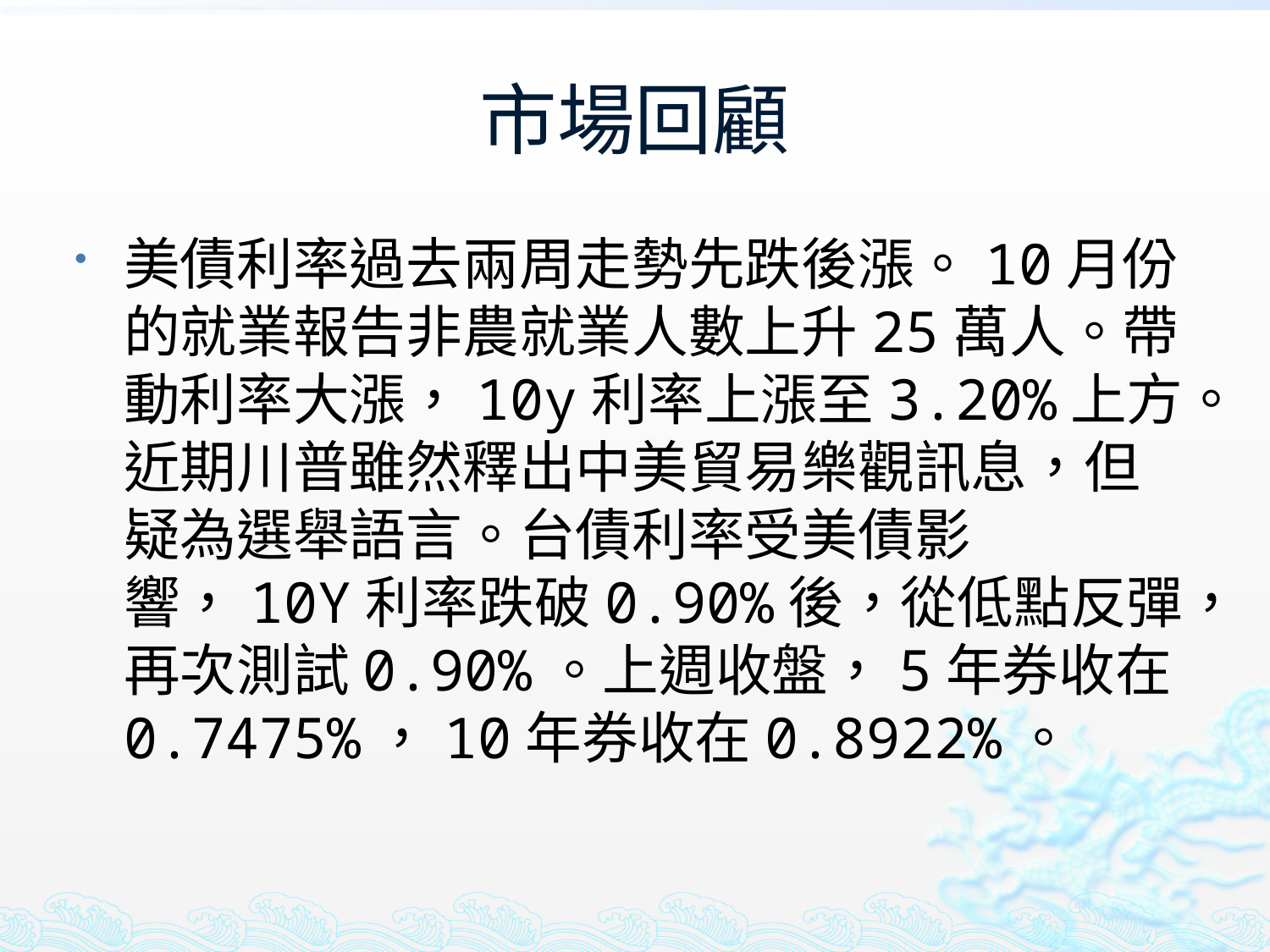

# 市場回顧
美債利率過去兩周走勢先跌後漲。10月份的就業報告非農就業人數上升25萬人。帶動利率大漲，10y利率上漲至3.20%上方。近期川普雖然釋出中美貿易樂觀訊息，但疑為選舉語言。台債利率受美債影響，10Y利率跌破0.90%後，從低點反彈，再次測試0.90%。上週收盤，5年券收在0.7475%，10年券收在0.8922%。